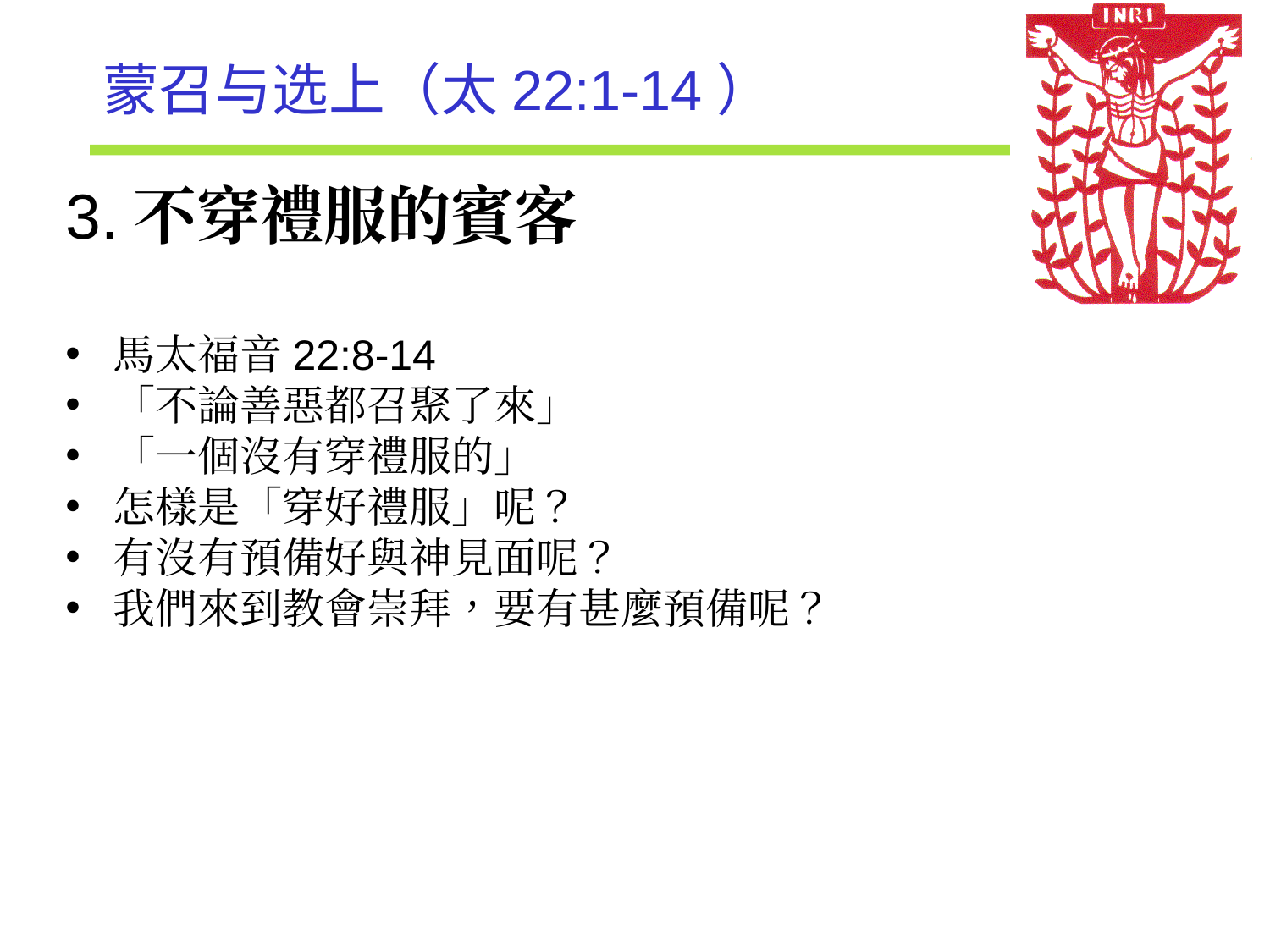

# 蒙召与选上（太22:1-14）

3.不穿禮服的賓客

馬太福音22:8-14
「不論善惡都召聚了來」
「一個沒有穿禮服的」
怎樣是「穿好禮服」呢？
有沒有預備好與神見面呢？
我們來到教會崇拜，要有甚麼預備呢？